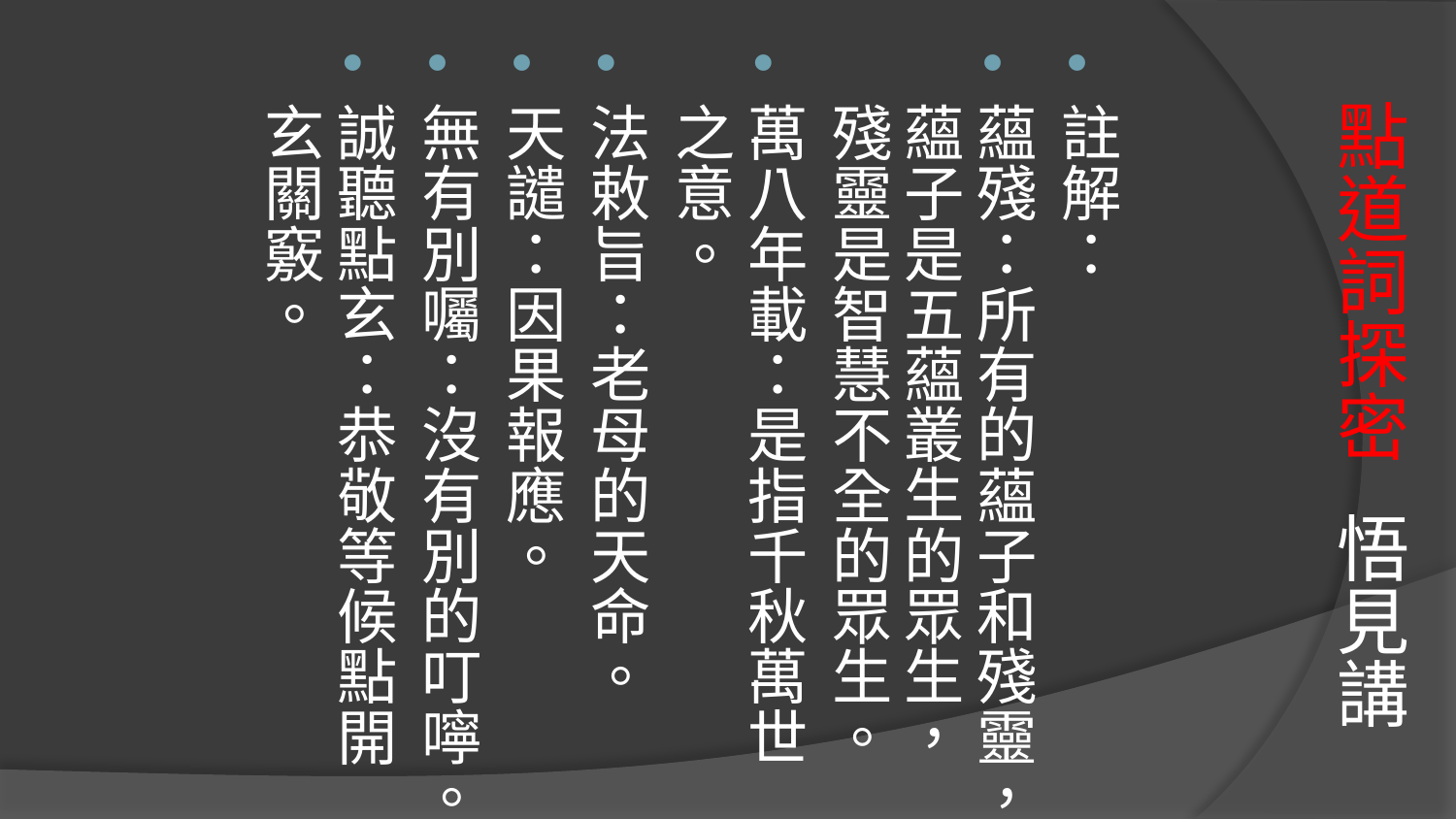

註解：
蘊殘：所有的蘊子和殘靈，蘊子是五蘊叢生的眾生，殘靈是智慧不全的眾生。
萬八年載：是指千秋萬世之意。
法敕旨：老母的天命。
天譴：因果報應。
無有別囑：沒有別的叮嚀。
誠聽點玄：恭敬等候點開玄關竅。

# 點道詞探密   悟見講